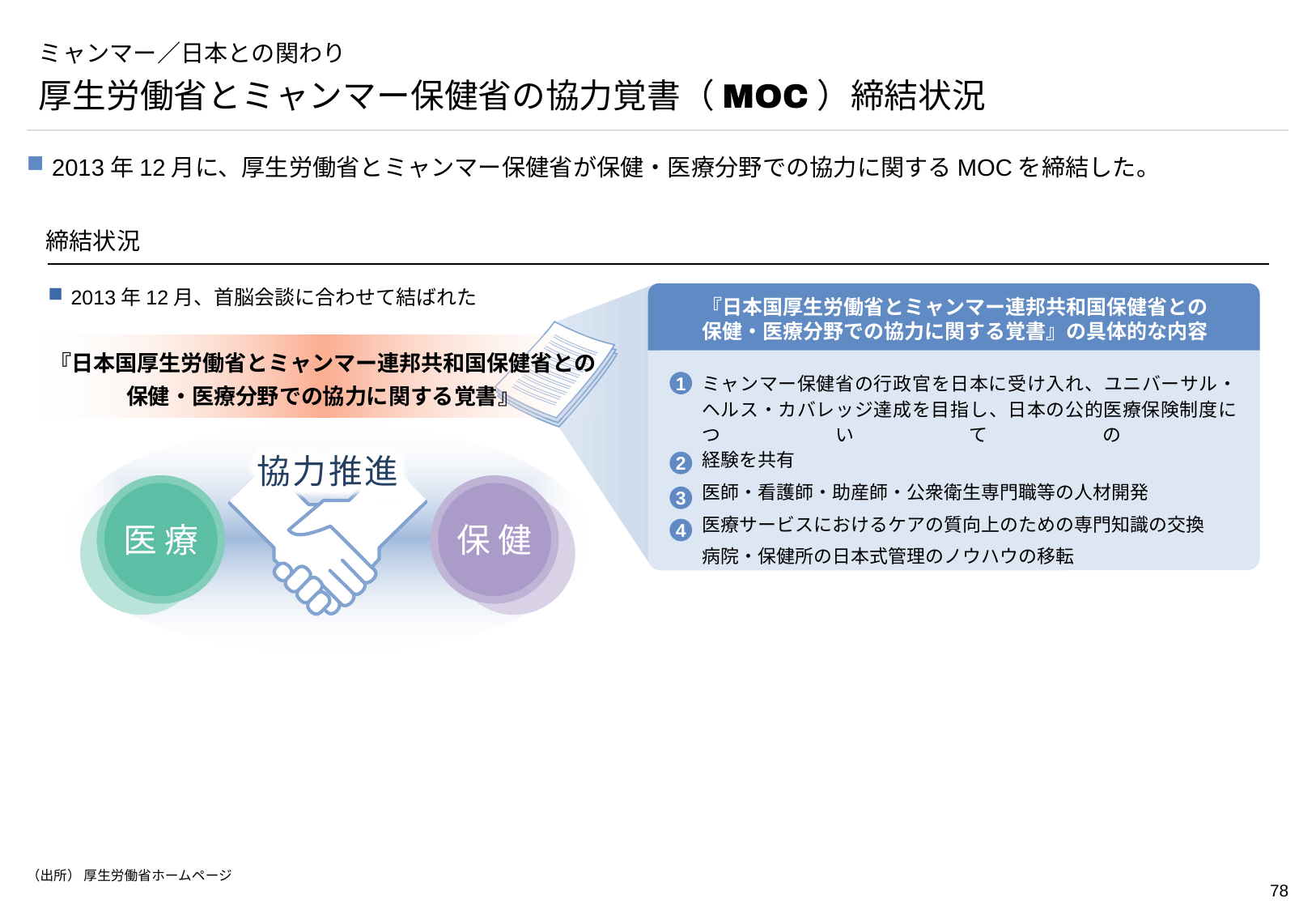

# ミャンマー／日本との関わり
厚生労働省とミャンマー保健省の協力覚書（MOC）締結状況
2013年12月に、厚生労働省とミャンマー保健省が保健・医療分野での協力に関するMOCを締結した。
締結状況
2013年12月、首脳会談に合わせて結ばれた
『日本国厚生労働省とミャンマー連邦共和国保健省との
保健・医療分野での協力に関する覚書』の具体的な内容

『日本国厚生労働省とミャンマー連邦共和国保健省との
保健・医療分野での協力に関する覚書』
ミャンマー保健省の行政官を日本に受け入れ、ユニバーサル・ヘルス・カバレッジ達成を目指し、日本の公的医療保険制度についての
経験を共有
医師・看護師・助産師・公衆衛生専門職等の人材開発
医療サービスにおけるケアの質向上のための専門知識の交換
病院・保健所の日本式管理のノウハウの移転
1

協力推進
協力推進
2

医 療

保 健

3
4
（出所） 厚生労働省ホームページ